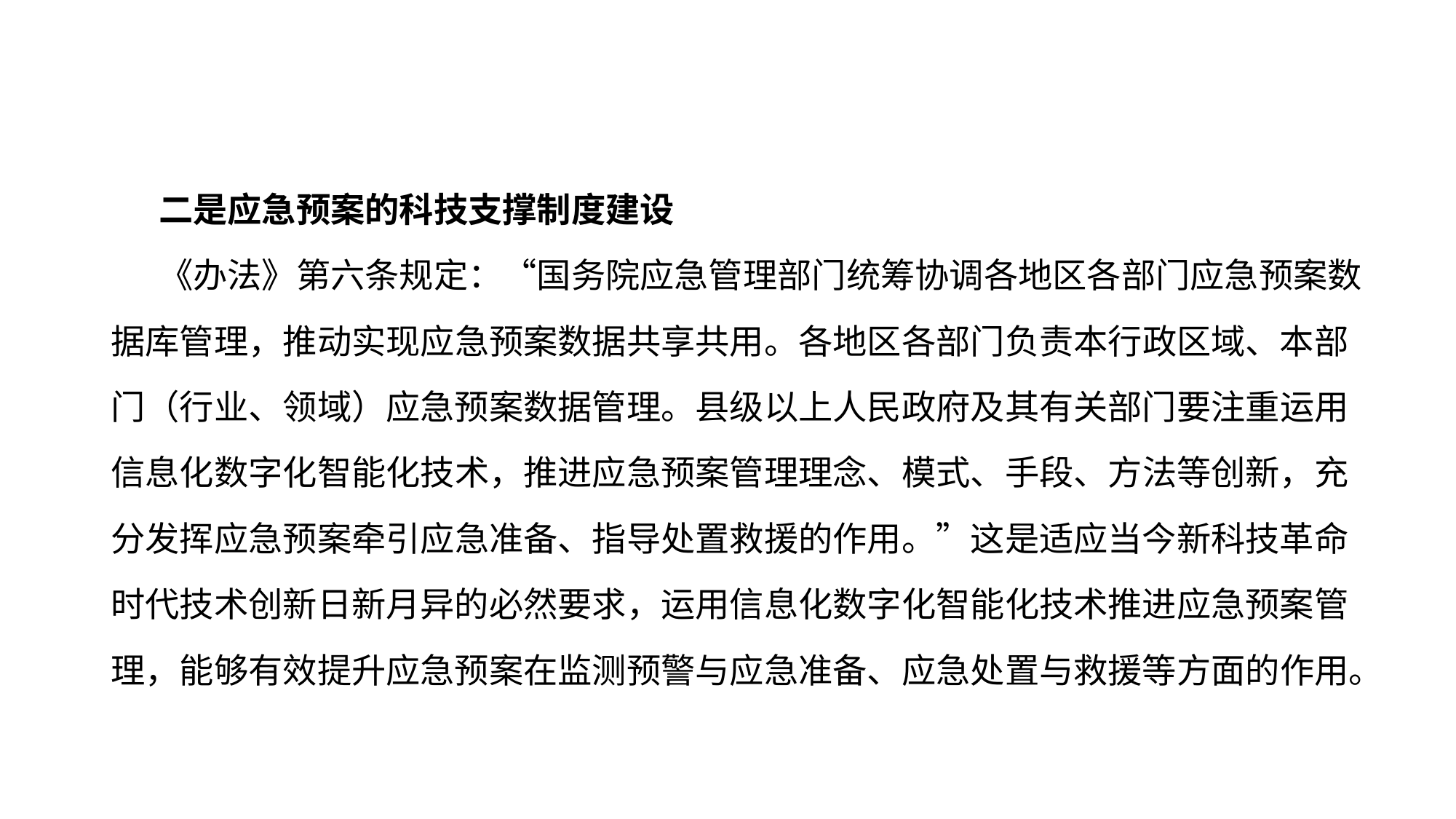

#
二是应急预案的科技支撑制度建设
《办法》第六条规定：“国务院应急管理部门统筹协调各地区各部门应急预案数据库管理，推动实现应急预案数据共享共用。各地区各部门负责本行政区域、本部门（行业、领域）应急预案数据管理。县级以上人民政府及其有关部门要注重运用信息化数字化智能化技术，推进应急预案管理理念、模式、手段、方法等创新，充分发挥应急预案牵引应急准备、指导处置救援的作用。”这是适应当今新科技革命时代技术创新日新月异的必然要求，运用信息化数字化智能化技术推进应急预案管理，能够有效提升应急预案在监测预警与应急准备、应急处置与救援等方面的作用。